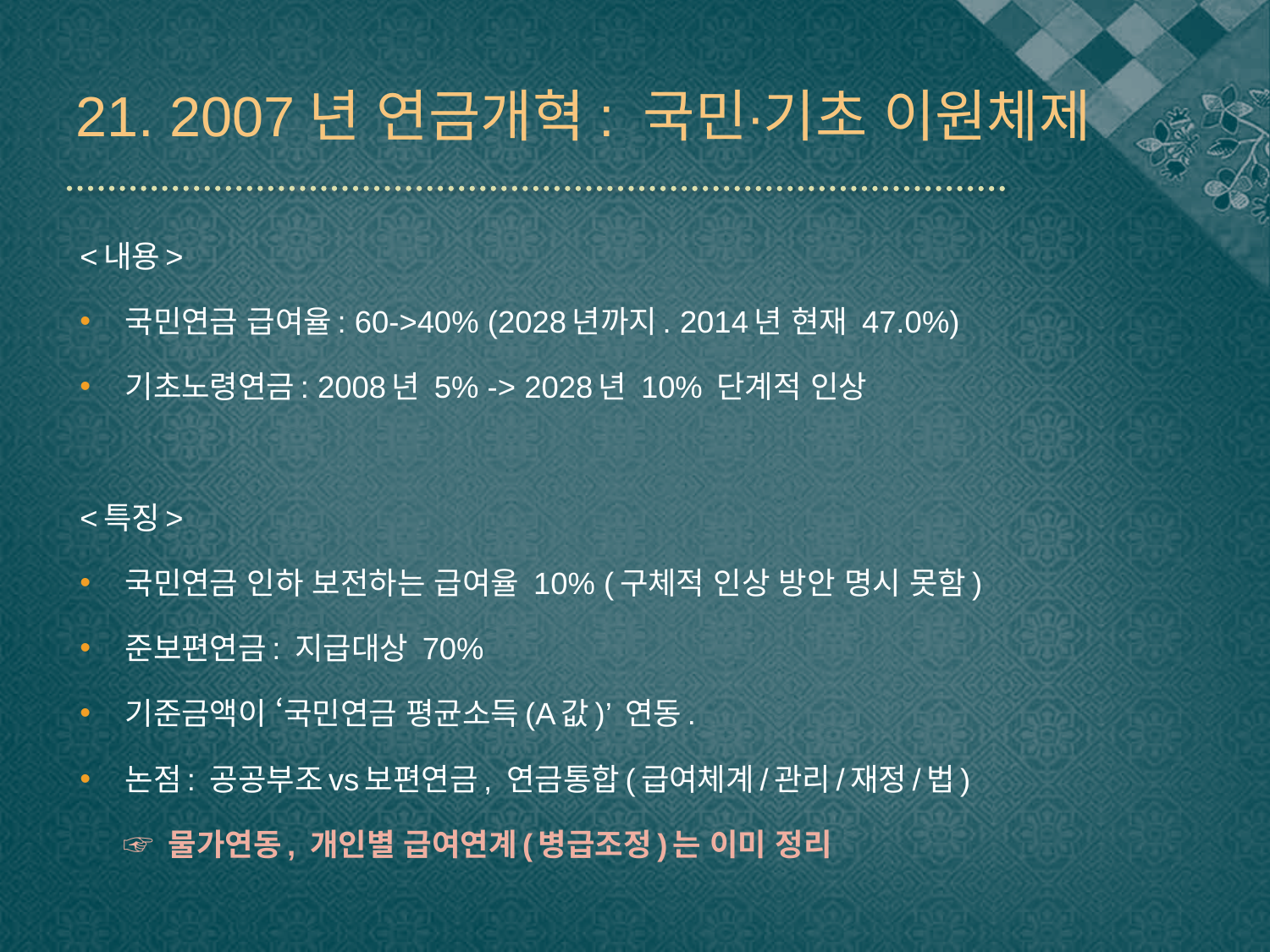

# 21. 2007년 연금개혁: 국민∙기초 이원체제
<내용>
국민연금 급여율: 60->40% (2028년까지. 2014년 현재 47.0%)
기초노령연금: 2008년 5% -> 2028년 10% 단계적 인상

<특징>
국민연금 인하 보전하는 급여율 10% (구체적 인상 방안 명시 못함)
준보편연금: 지급대상 70%
기준금액이 ‘국민연금 평균소득(A값)’ 연동.
논점: 공공부조vs보편연금, 연금통합(급여체계/관리/재정/법)
     ☞ 물가연동, 개인별 급여연계(병급조정)는 이미 정리